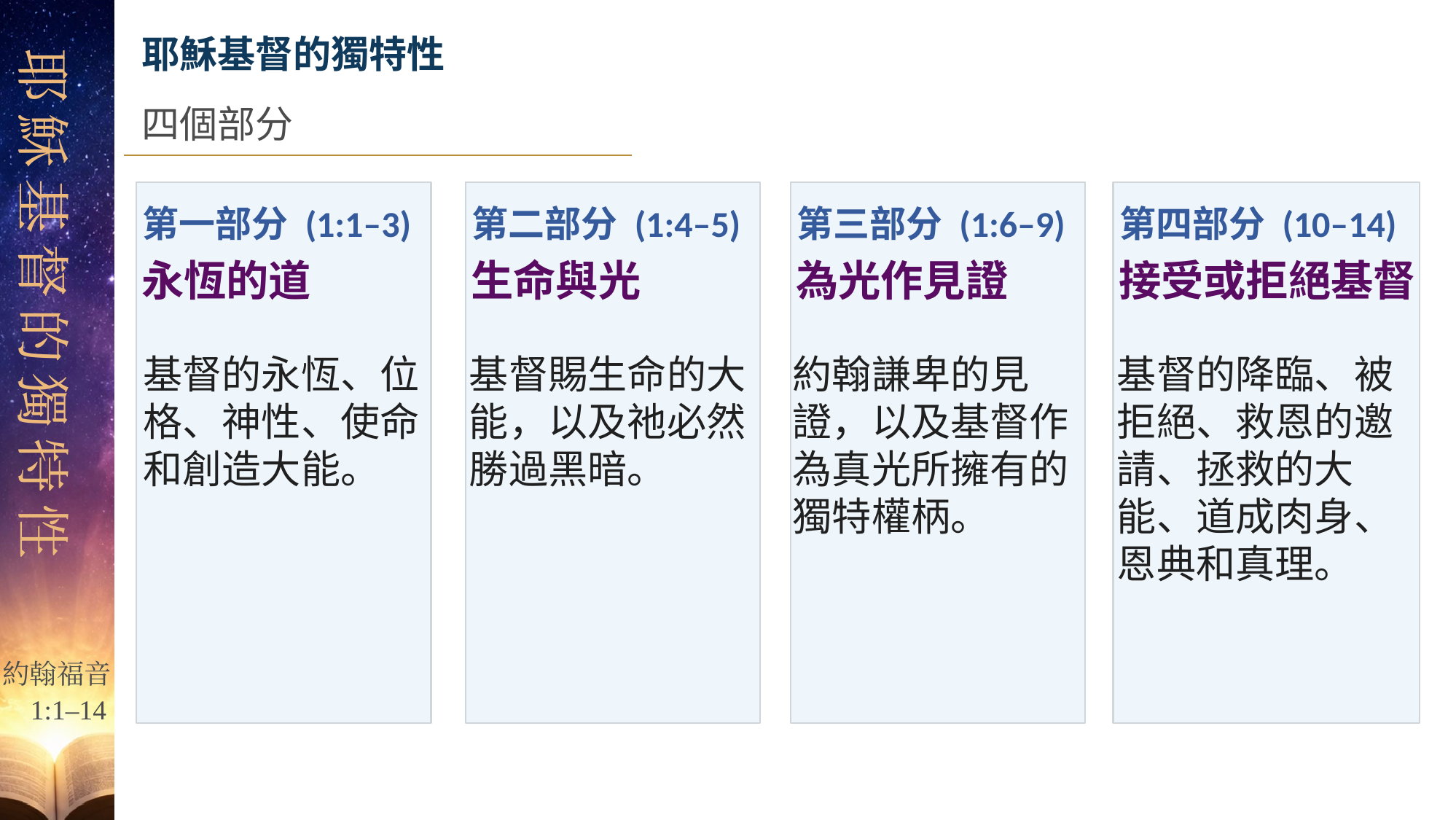

耶穌基督的獨特性
四個部分

第一部分 (1:1–3)
第二部分 (1:4–5)
第三部分 (1:6–9)
第四部分 (10–14)
永恆的道
生命與光
為光作見證
接受或拒絕基督
基督的永恆、位格、神性、使命和創造大能。
基督賜生命的大能，以及祂必然勝過黑暗。
約翰謙卑的見證，以及基督作為真光所擁有的獨特權柄。
基督的降臨、被拒絕、救恩的邀請、拯救的大能、道成肉身、恩典和真理。